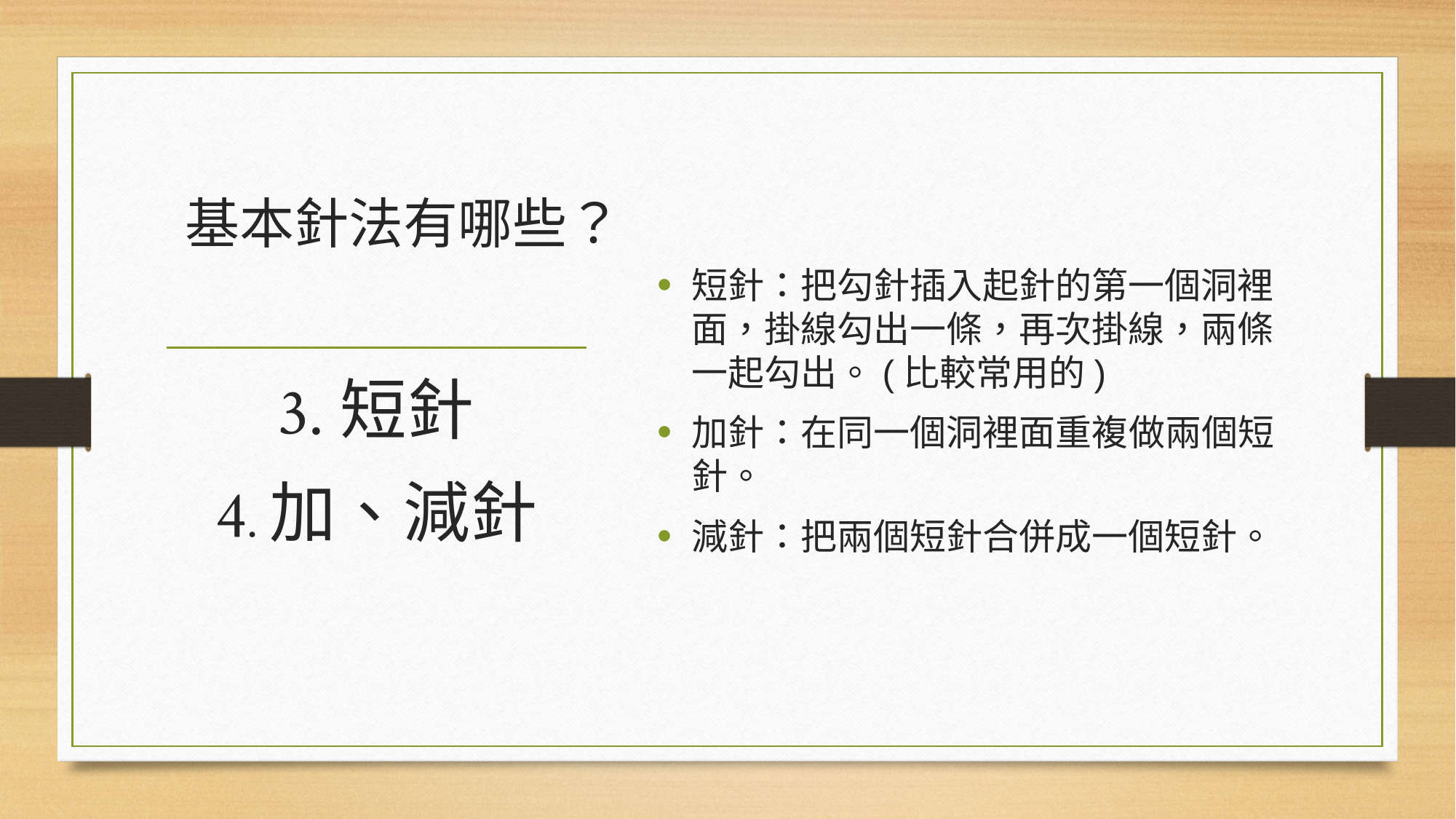

短針：把勾針插入起針的第一個洞裡面，掛線勾出一條，再次掛線，兩條一起勾出。(比較常用的)
加針：在同一個洞裡面重複做兩個短針。
減針：把兩個短針合併成一個短針。
# 基本針法有哪些？
3.短針
4.加、減針